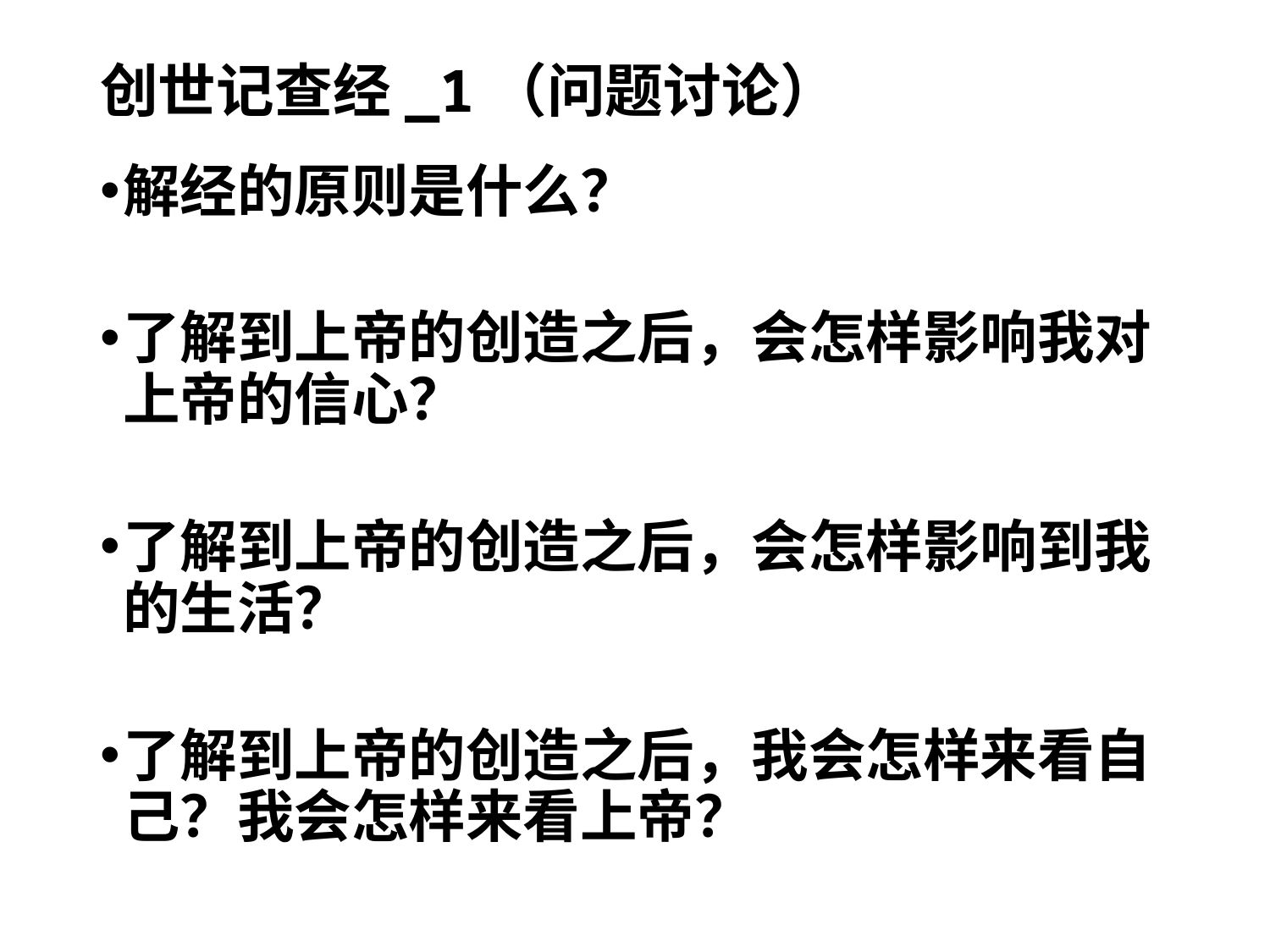

# 创世记查经_1（问题讨论）
解经的原则是什么？

了解到上帝的创造之后，会怎样影响我对上帝的信心？

了解到上帝的创造之后，会怎样影响到我的生活？

了解到上帝的创造之后，我会怎样来看自己？我会怎样来看上帝？